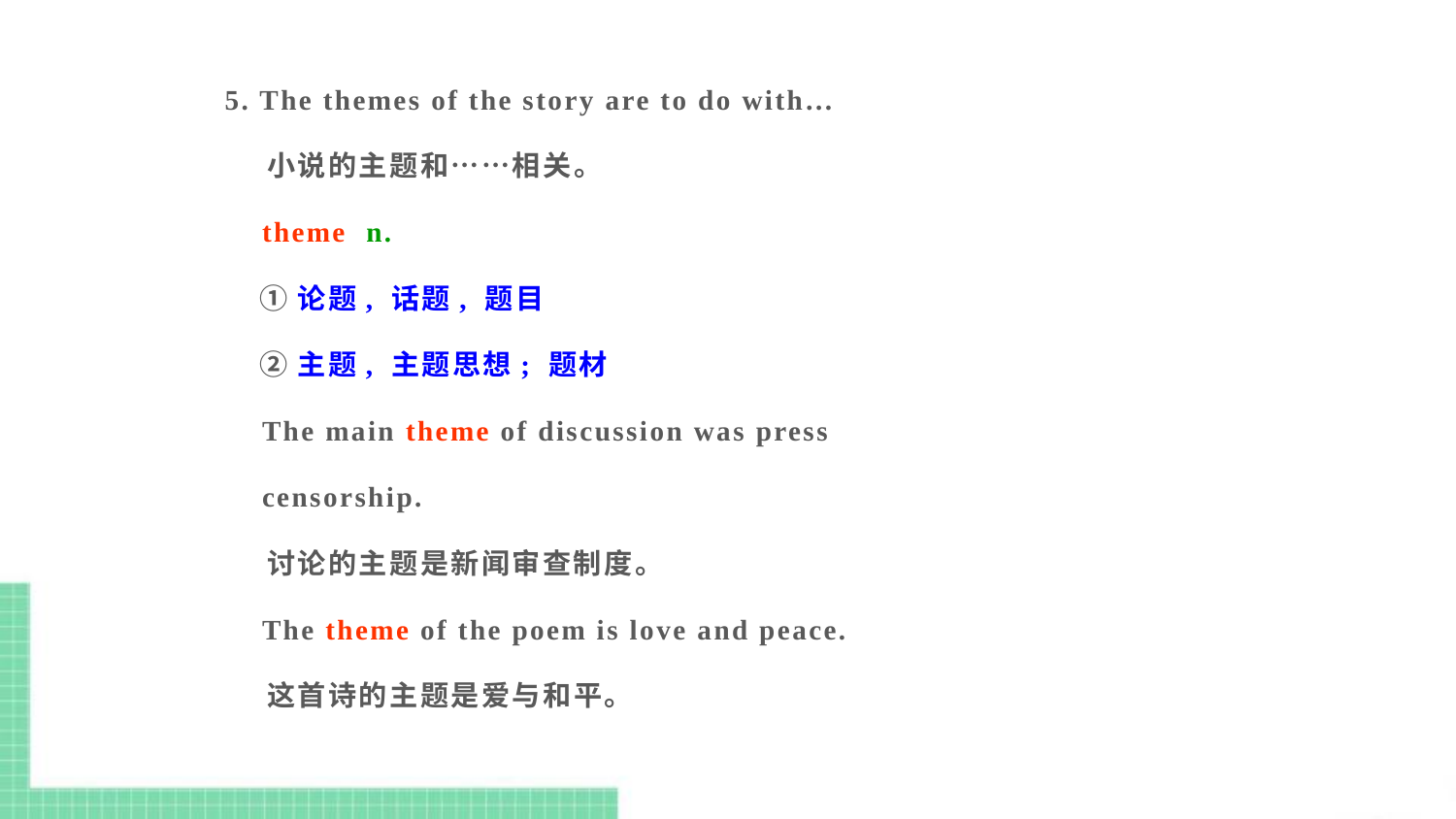

5. The themes of the story are to do with…
    小说的主题和……相关。
    theme  n.
    ①论题, 话题, 题目
    ②主题, 主题思想; 题材
    The main theme of discussion was press
    censorship.
    讨论的主题是新闻审查制度。
    The theme of the poem is love and peace.
    这首诗的主题是爱与和平。